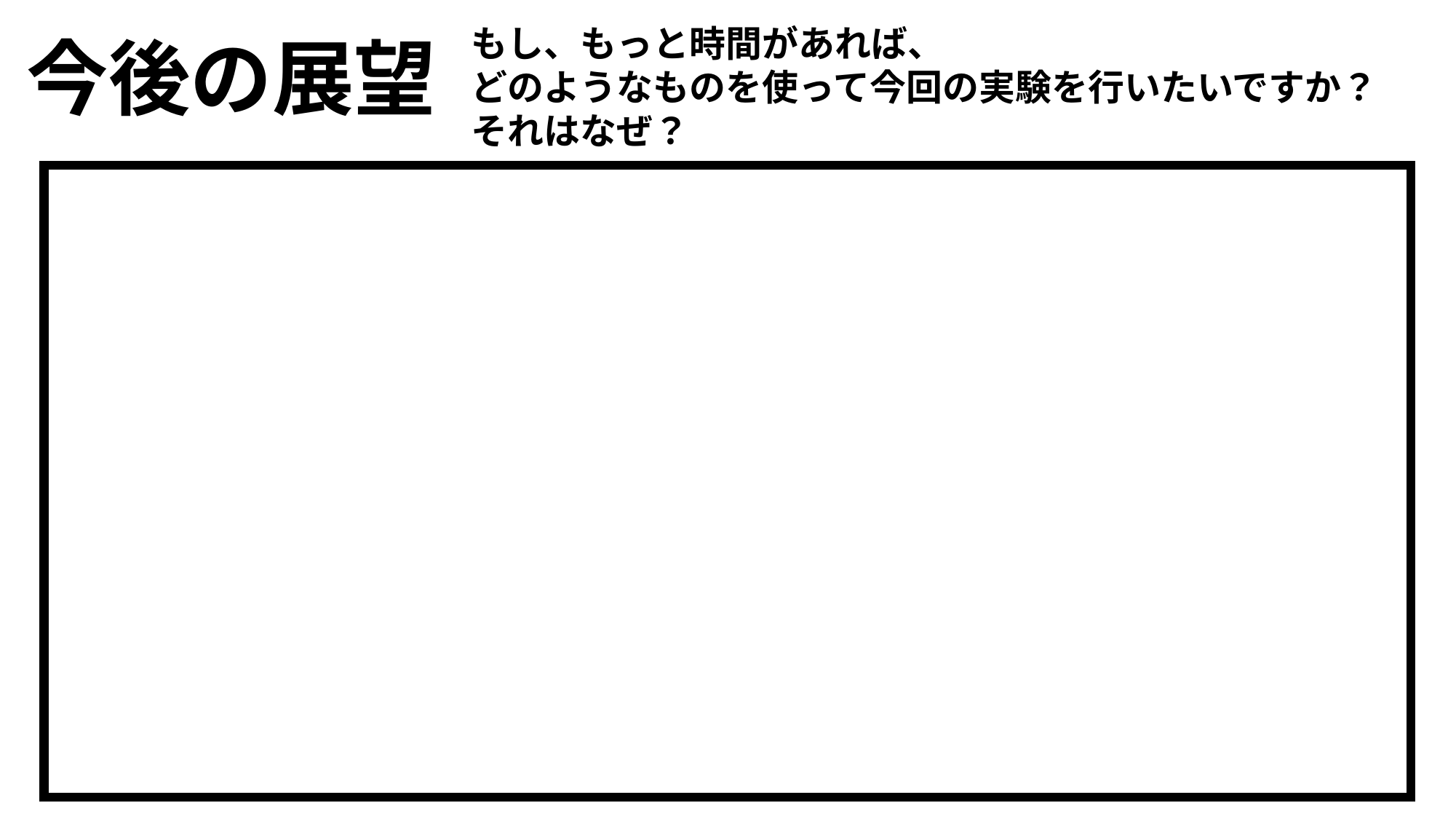

もし、もっと時間があれば、
どのようなものを使って今回の実験を行いたいですか？
それはなぜ？
今後の展望